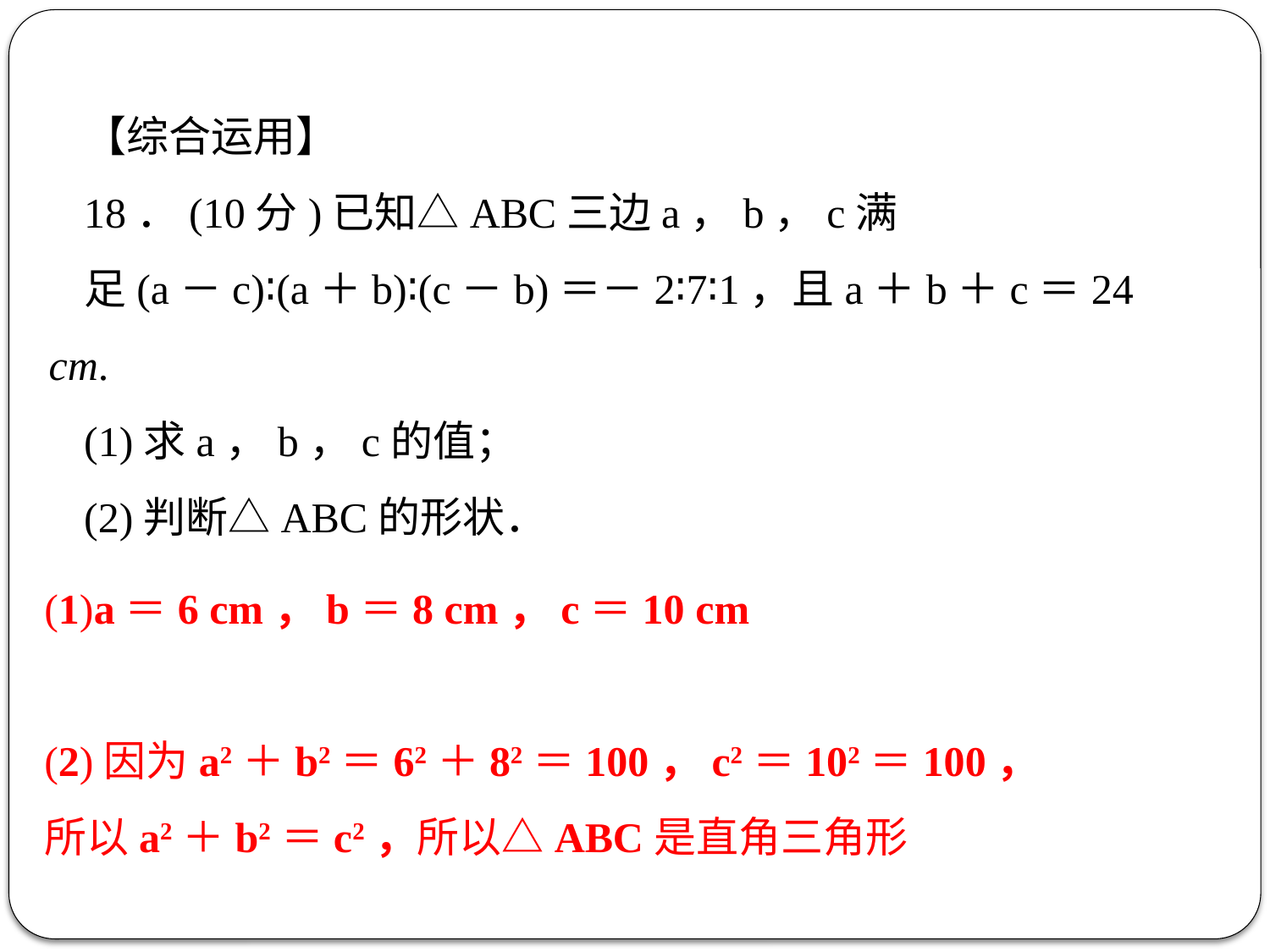

【综合运用】
18．(10分)已知△ABC三边a，b，c满
足(a－c)∶(a＋b)∶(c－b)＝－2∶7∶1，且a＋b＋c＝24 cm.
(1)求a，b，c的值；
(2)判断△ABC的形状．
(1)a＝6 cm，b＝8 cm，c＝10 cm

(2)因为a2＋b2＝62＋82＝100，c2＝102＝100，
所以a2＋b2＝c2，所以△ABC是直角三角形